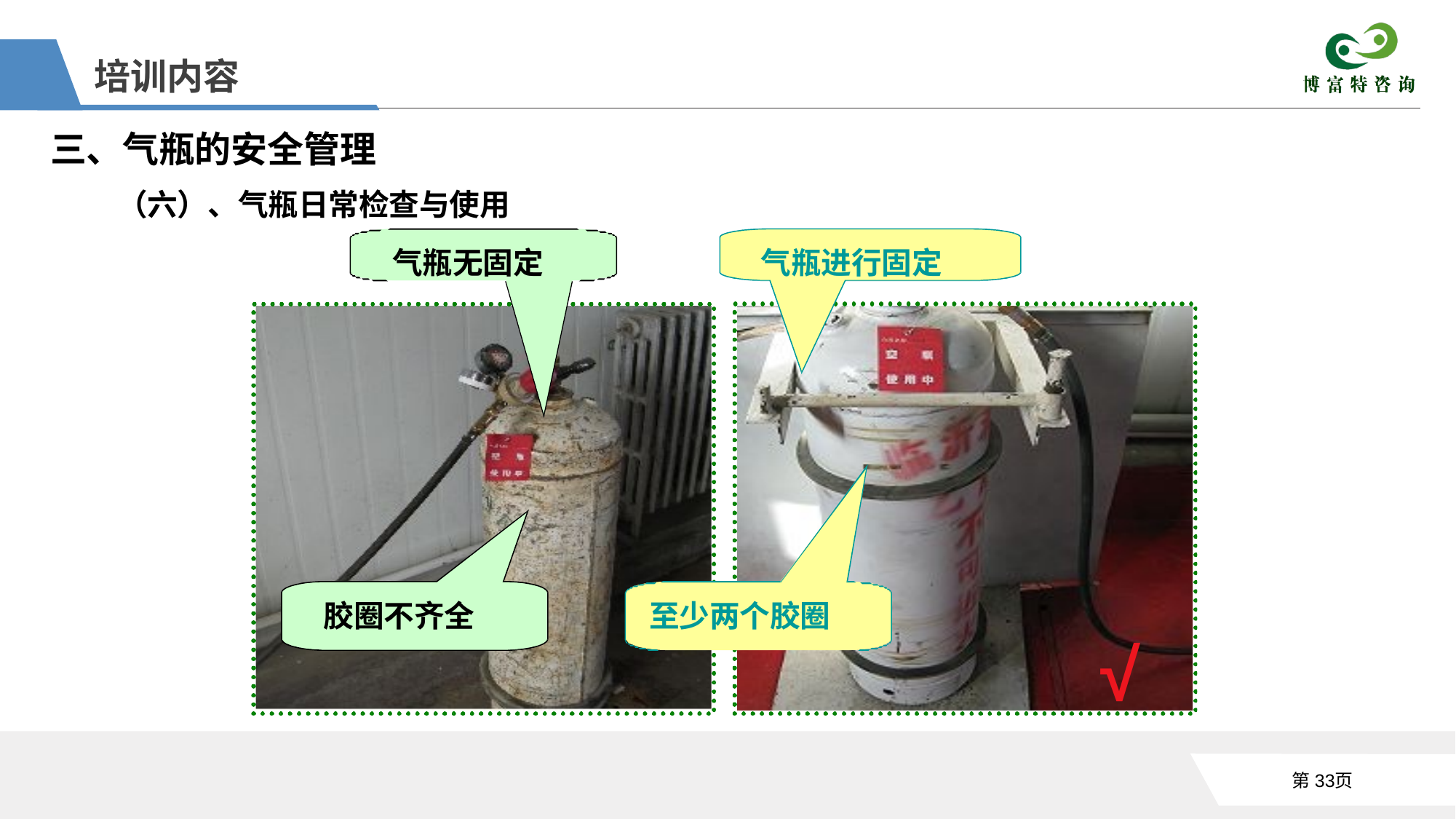

培训内容
三、气瓶的安全管理
（六）、气瓶日常检查与使用

气瓶无固定
气瓶进行固定

胶圈不齐全
至少两个胶圈
√